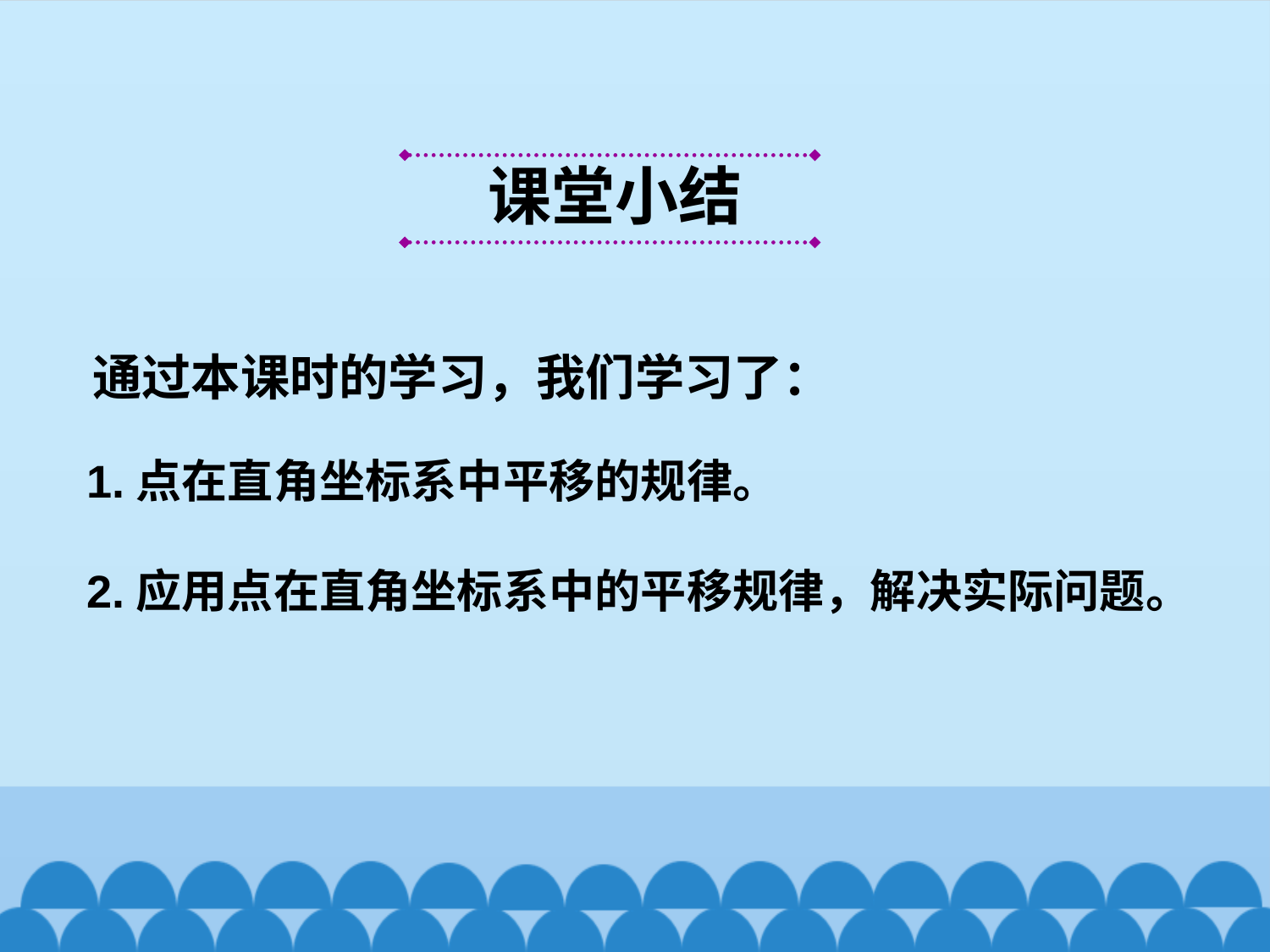

课堂小结

通过本课时的学习，我们学习了：
1.点在直角坐标系中平移的规律。

2.应用点在直角坐标系中的平移规律，解决实际问题。